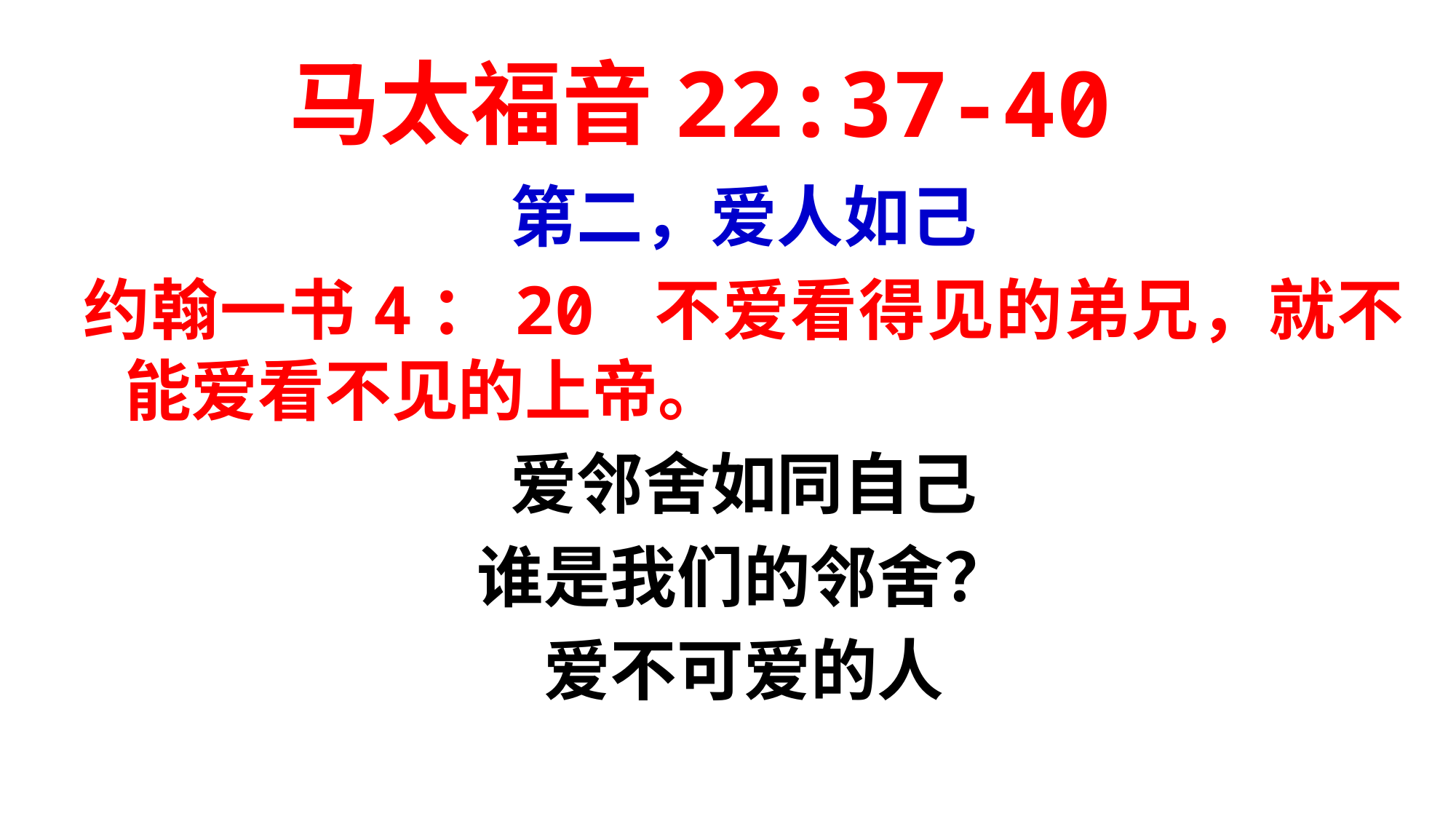

# 马太福音22:37-40
第二，爱人如己
约翰一书4：20 不爱看得见的弟兄，就不能爱看不见的上帝。
爱邻舍如同自己
谁是我们的邻舍？
爱不可爱的人